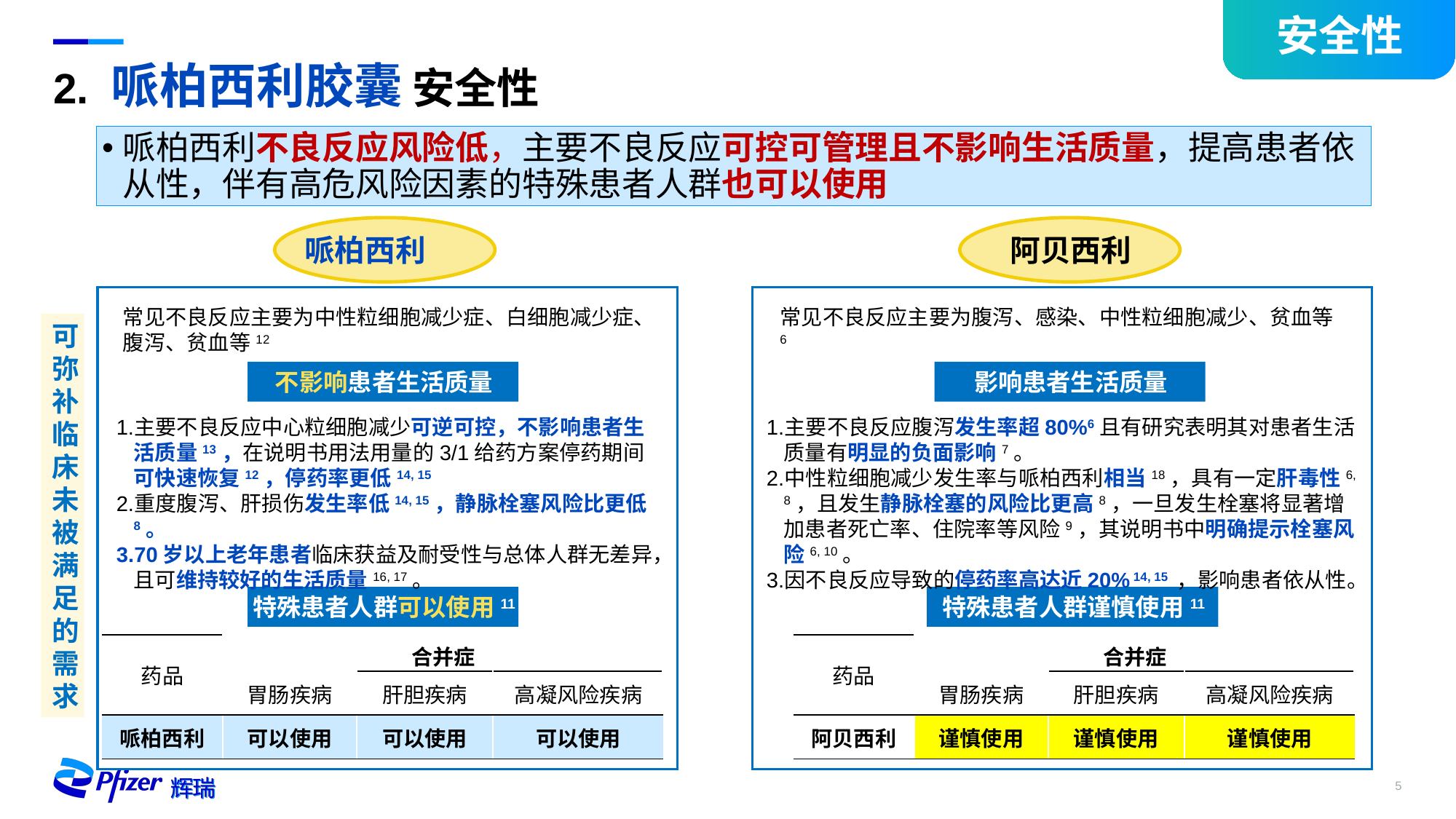

安全性
# 2. 哌柏西利胶囊 安全性
哌柏西利不良反应风险低，主要不良反应可控可管理且不影响生活质量，提高患者依从性，伴有高危风险因素的特殊患者人群也可以使用

哌柏西利
阿贝西利

常见不良反应主要为中性粒细胞减少症、白细胞减少症、腹泻、贫血等12
常见不良反应主要为腹泻、感染、中性粒细胞减少、贫血等6
可弥补临床未被满足的需求
不影响患者生活质量
影响患者生活质量
主要不良反应中心粒细胞减少可逆可控，不影响患者生活质量13，在说明书用法用量的3/1给药方案停药期间可快速恢复12，停药率更低14, 15
重度腹泻、肝损伤发生率低14, 15，静脉栓塞风险比更低8。
70岁以上老年患者临床获益及耐受性与总体人群无差异，且可维持较好的生活质量16, 17。
主要不良反应腹泻发生率超80%6且有研究表明其对患者生活质量有明显的负面影响7。
中性粒细胞减少发生率与哌柏西利相当18，具有一定肝毒性6, 8，且发生静脉栓塞的风险比更高8，一旦发生栓塞将显著增加患者死亡率、住院率等风险9，其说明书中明确提示栓塞风险6, 10。
因不良反应导致的停药率高达近20% 14, 15 ，影响患者依从性。
特殊患者人群可以使用11
特殊患者人群谨慎使用11
| 药品 | 合并症 |  |  |
| --- | --- | --- | --- |
|  | 胃肠疾病 | 肝胆疾病 | 高凝风险疾病 |
| 哌柏西利 | 可以使用 | 可以使用 | 可以使用 |
| 药品 | 合并症 |  |  |
| --- | --- | --- | --- |
|  | 胃肠疾病 | 肝胆疾病 | 高凝风险疾病 |
| 阿贝西利 | 谨慎使用 | 谨慎使用 | 谨慎使用 |